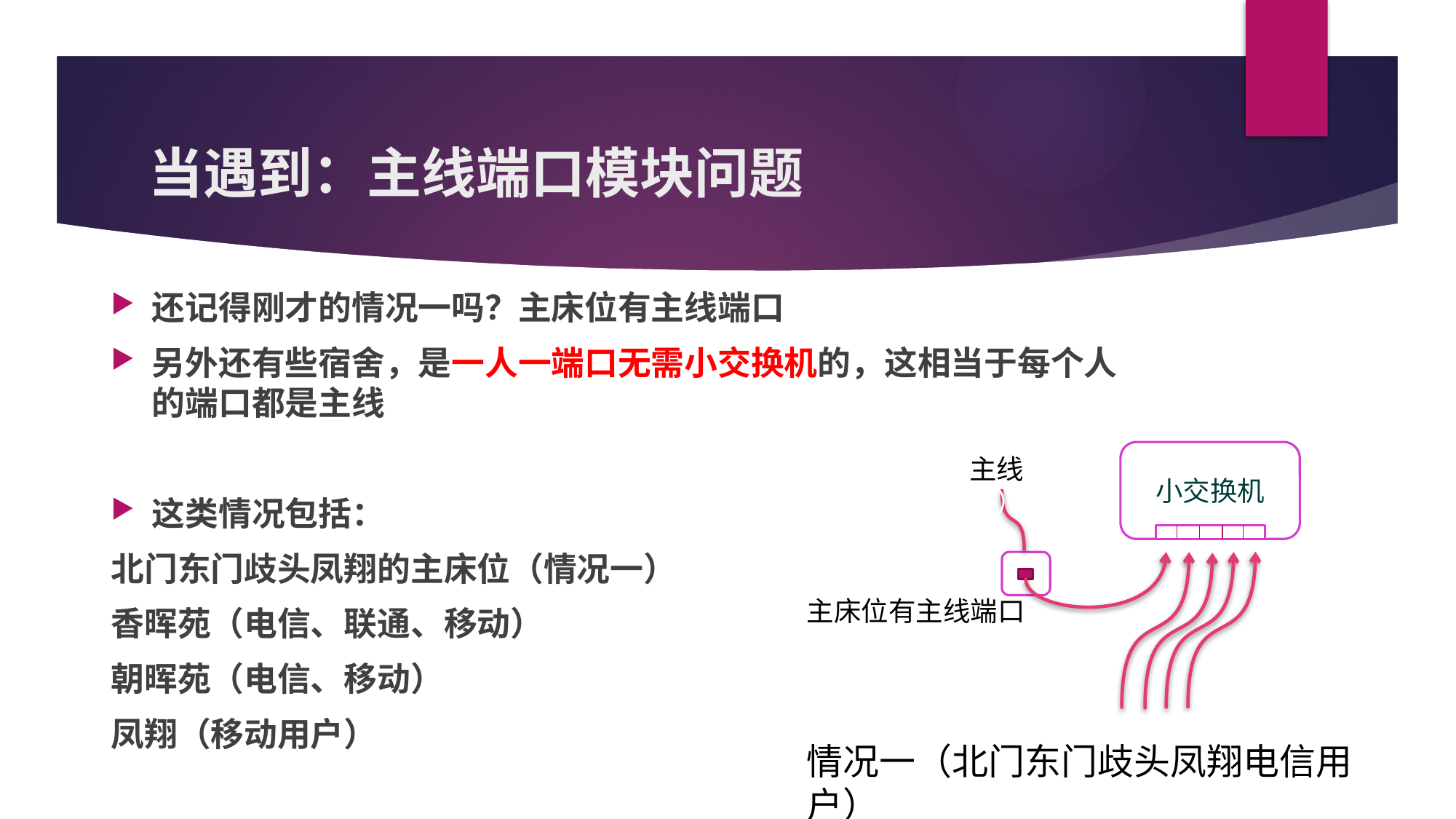

# 当遇到：主线端口模块问题
还记得刚才的情况一吗？主床位有主线端口
另外还有些宿舍，是一人一端口无需小交换机的，这相当于每个人的端口都是主线

这类情况包括：
北门东门歧头凤翔的主床位（情况一）
香晖苑（电信、联通、移动）
朝晖苑（电信、移动）
凤翔（移动用户）

小交换机

主线
机）

墙上主端口
情况1
主床位有主线端口
情况一（北门东门歧头凤翔电信用户）